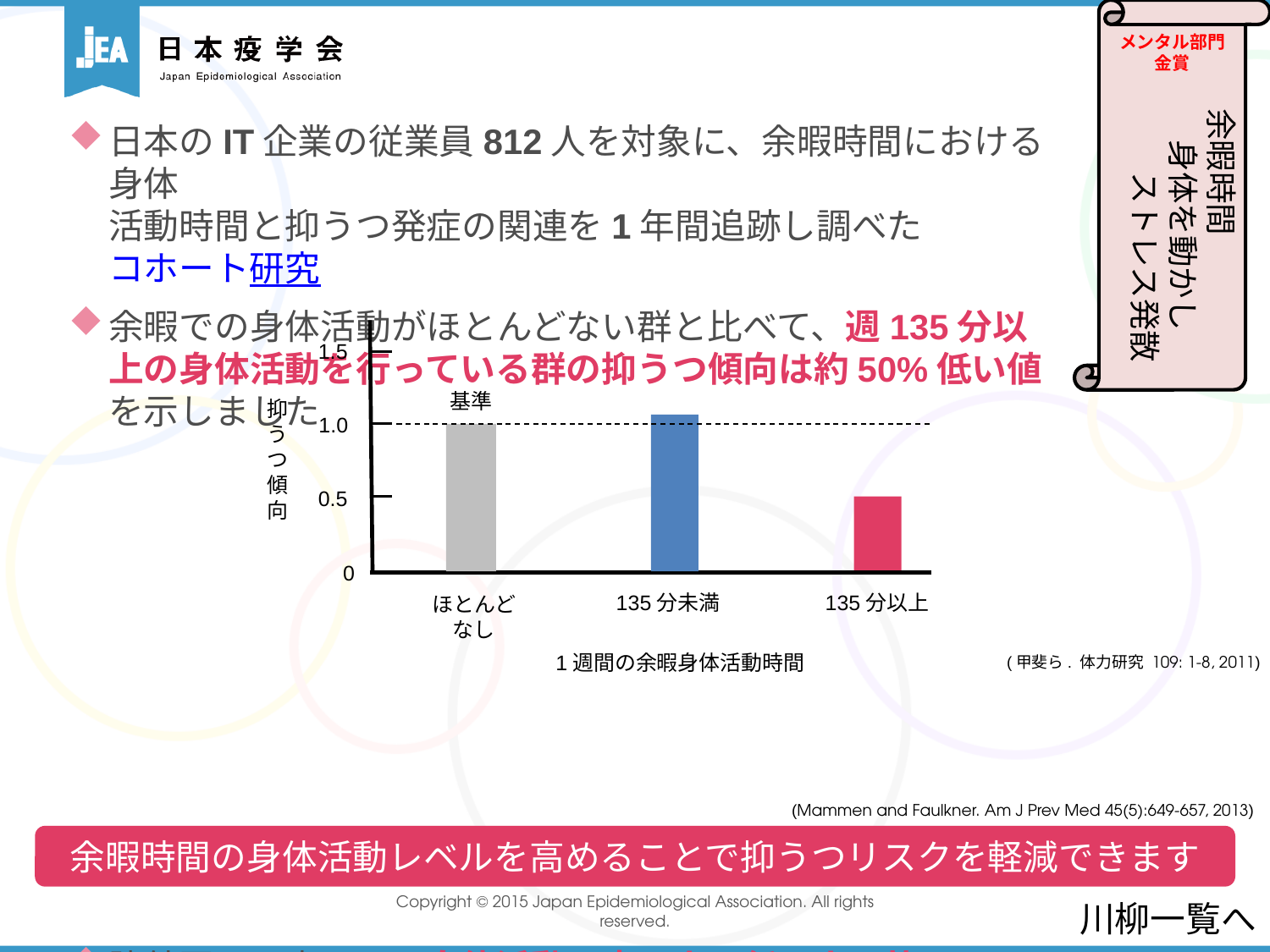

メンタル部門
金賞
余暇時間
　身体を動かし
　　ストレス発散
日本のIT企業の従業員812人を対象に、余暇時間における身体
活動時間と抑うつ発症の関連を1年間追跡し調べたコホート研究
余暇での身体活動がほとんどない群と比べて、週135分以上の身体活動を行っている群の抑うつ傾向は約50%低い値を示しました

諸外国の研究でも、身体活動の高い人は低い人に比べて、うつ病になりにくいことが明らかにされています

1.5
基準
抑うつ傾向
1.0

0.5

0
135分未満
135分以上
ほとんどなし
1週間の余暇身体活動時間
(甲斐ら. 体力研究 109: 1-8, 2011)
(Mammen and Faulkner. Am J Prev Med 45(5):649-657, 2013)
余暇時間の身体活動レベルを高めることで抑うつリスクを軽減できます
川柳一覧へ